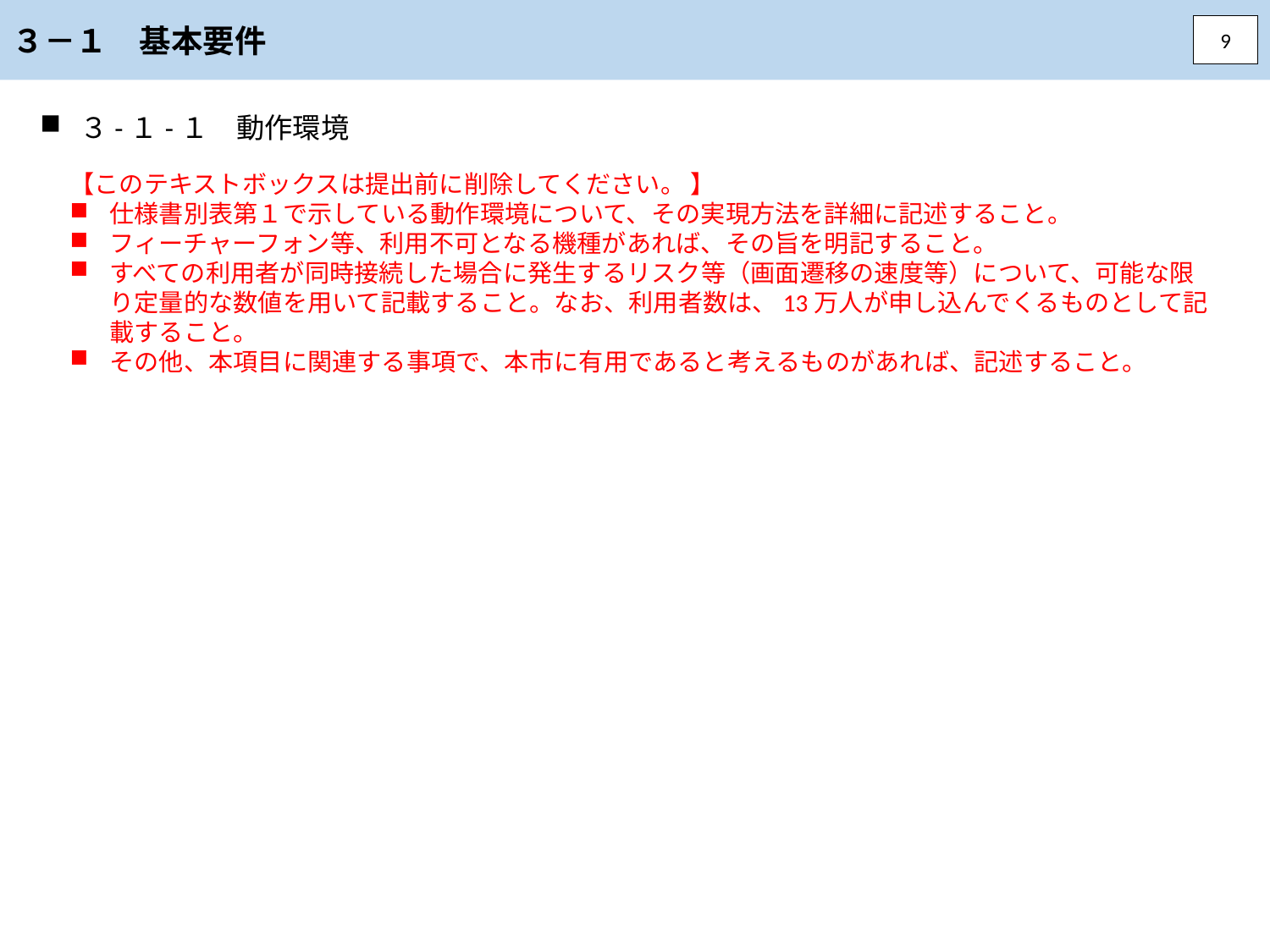

３－１　基本要件
9
３-１-１　動作環境
【このテキストボックスは提出前に削除してください。 】
仕様書別表第１で示している動作環境について、その実現方法を詳細に記述すること。
フィーチャーフォン等、利用不可となる機種があれば、その旨を明記すること。
すべての利用者が同時接続した場合に発生するリスク等（画面遷移の速度等）について、可能な限り定量的な数値を用いて記載すること。なお、利用者数は、13万人が申し込んでくるものとして記載すること。
その他、本項目に関連する事項で、本市に有用であると考えるものがあれば、記述すること。